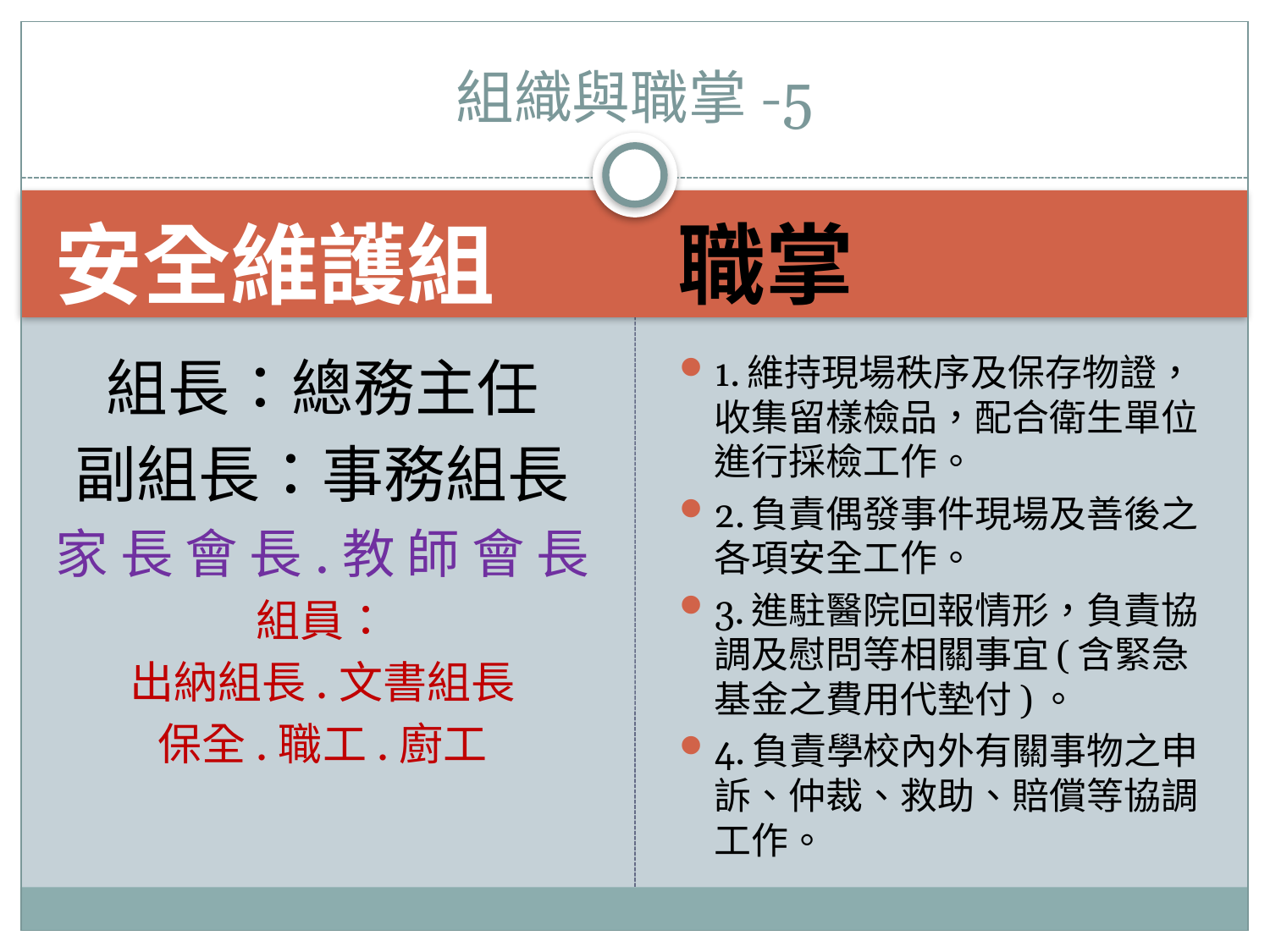

# 組織與職掌-5
安全維護組
職掌
組長：總務主任
副組長：事務組長
家 長 會 長.教 師 會 長
組員：
出納組長.文書組長
保全.職工.廚工

1.維持現場秩序及保存物證，收集留樣檢品，配合衛生單位進行採檢工作。
2.負責偶發事件現場及善後之各項安全工作。
3.進駐醫院回報情形，負責協調及慰問等相關事宜(含緊急基金之費用代墊付)。
4.負責學校內外有關事物之申訴、仲裁、救助、賠償等協調工作。